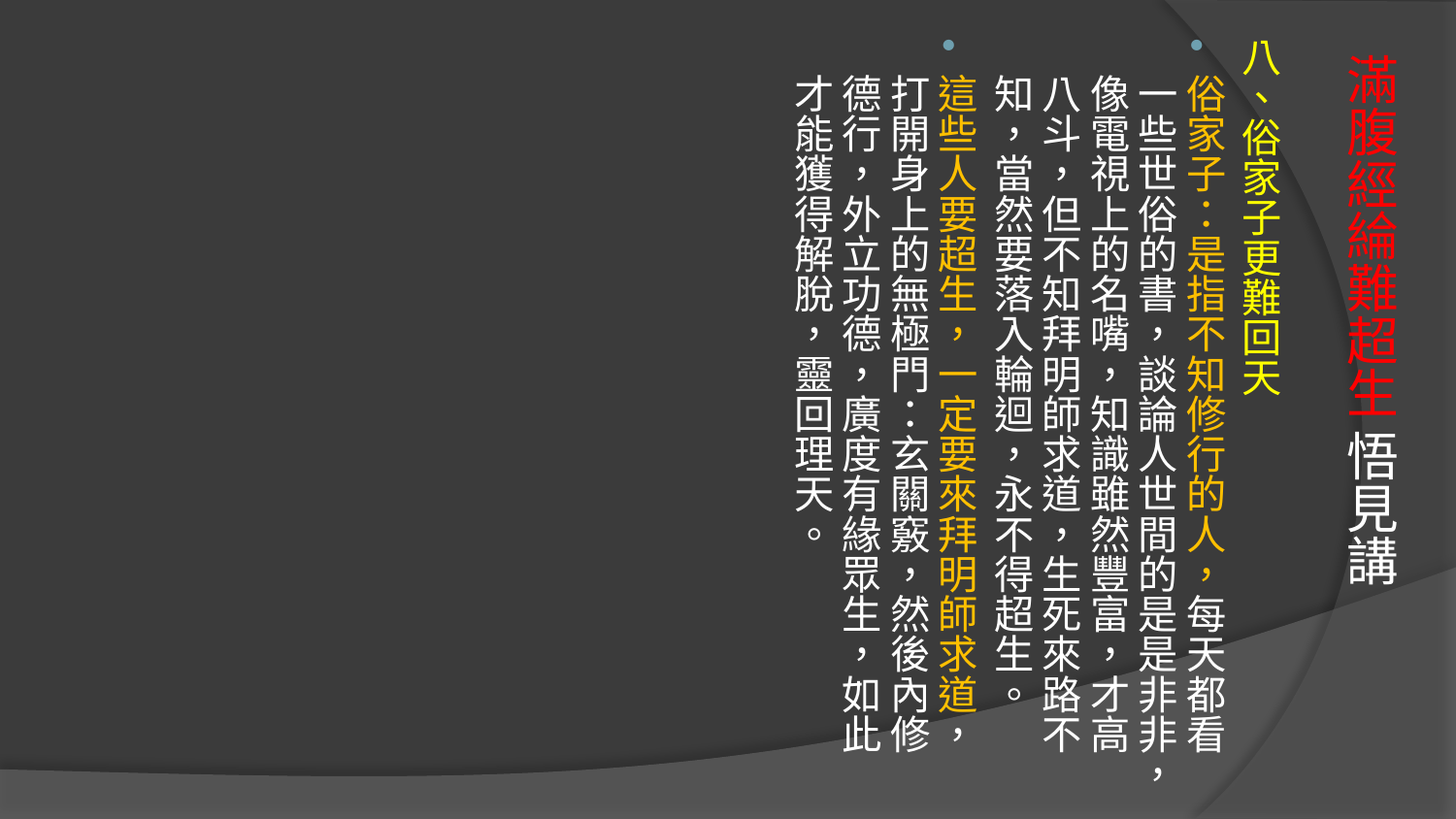

八、俗家子更難回天
俗家子：是指不知修行的人，每天都看一些世俗的書，談論人世間的是是非非，像電視上的名嘴，知識雖然豐富，才高八斗，但不知拜明師求道，生死來路不知，當然要落入輪迴，永不得超生。
這些人要超生，一定要來拜明師求道，打開身上的無極門：玄關竅，然後內修德行，外立功德，廣度有緣眾生，如此才能獲得解脫，靈回理天。

# 滿腹經綸難超生 悟見講